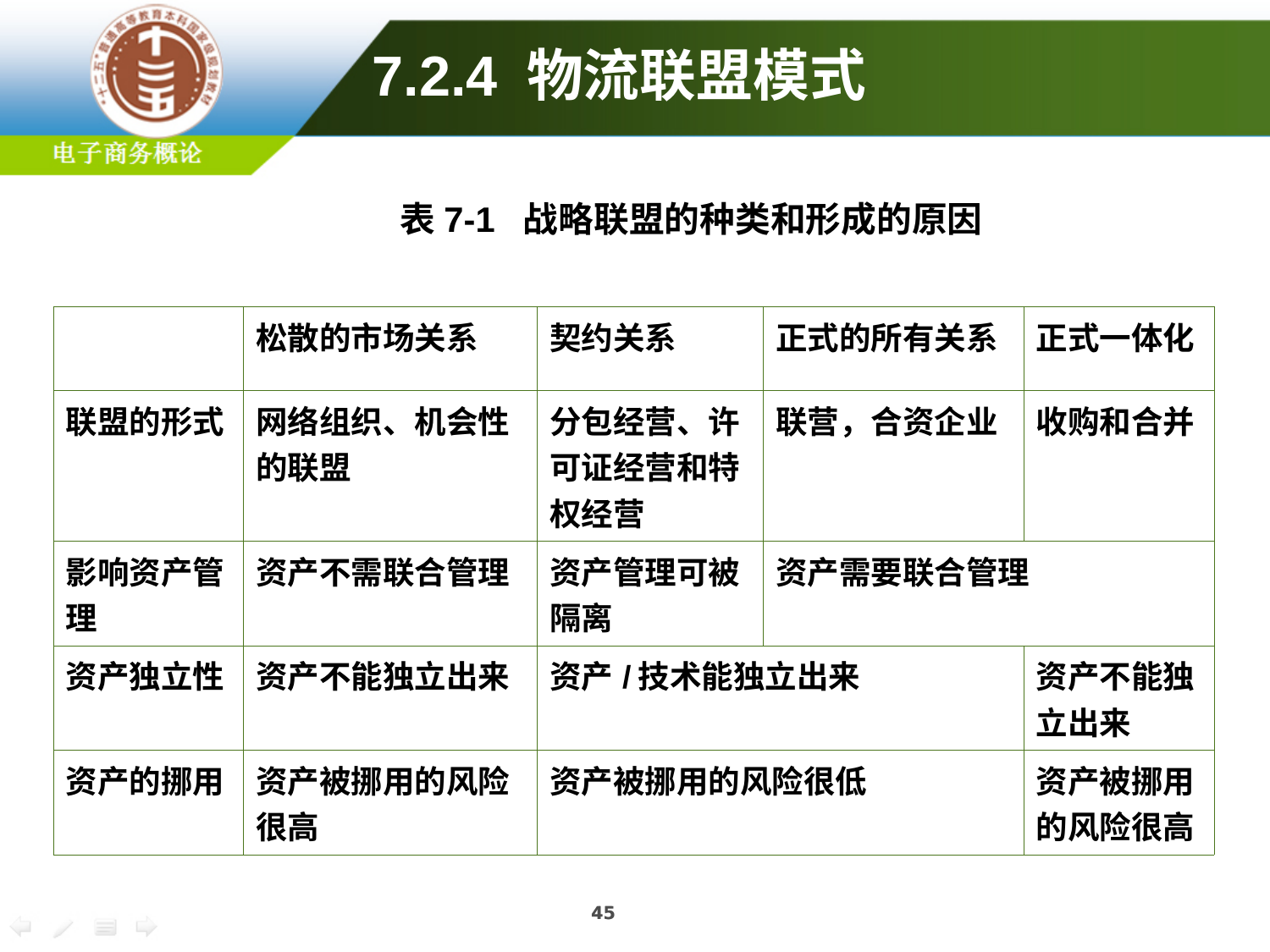

7.2.4 物流联盟模式
表7-1  战略联盟的种类和形成的原因
|  | 松散的市场关系 | 契约关系 | 正式的所有关系 | 正式一体化 |
| --- | --- | --- | --- | --- |
| 联盟的形式 | 网络组织、机会性的联盟 | 分包经营、许可证经营和特权经营 | 联营，合资企业 | 收购和合并 |
| 影响资产管理 | 资产不需联合管理 | 资产管理可被隔离 | 资产需要联合管理 |  |
| 资产独立性 | 资产不能独立出来 | 资产/技术能独立出来 |  | 资产不能独立出来 |
| 资产的挪用 | 资产被挪用的风险很高 | 资产被挪用的风险很低 |  | 资产被挪用的风险很高 |

45
45